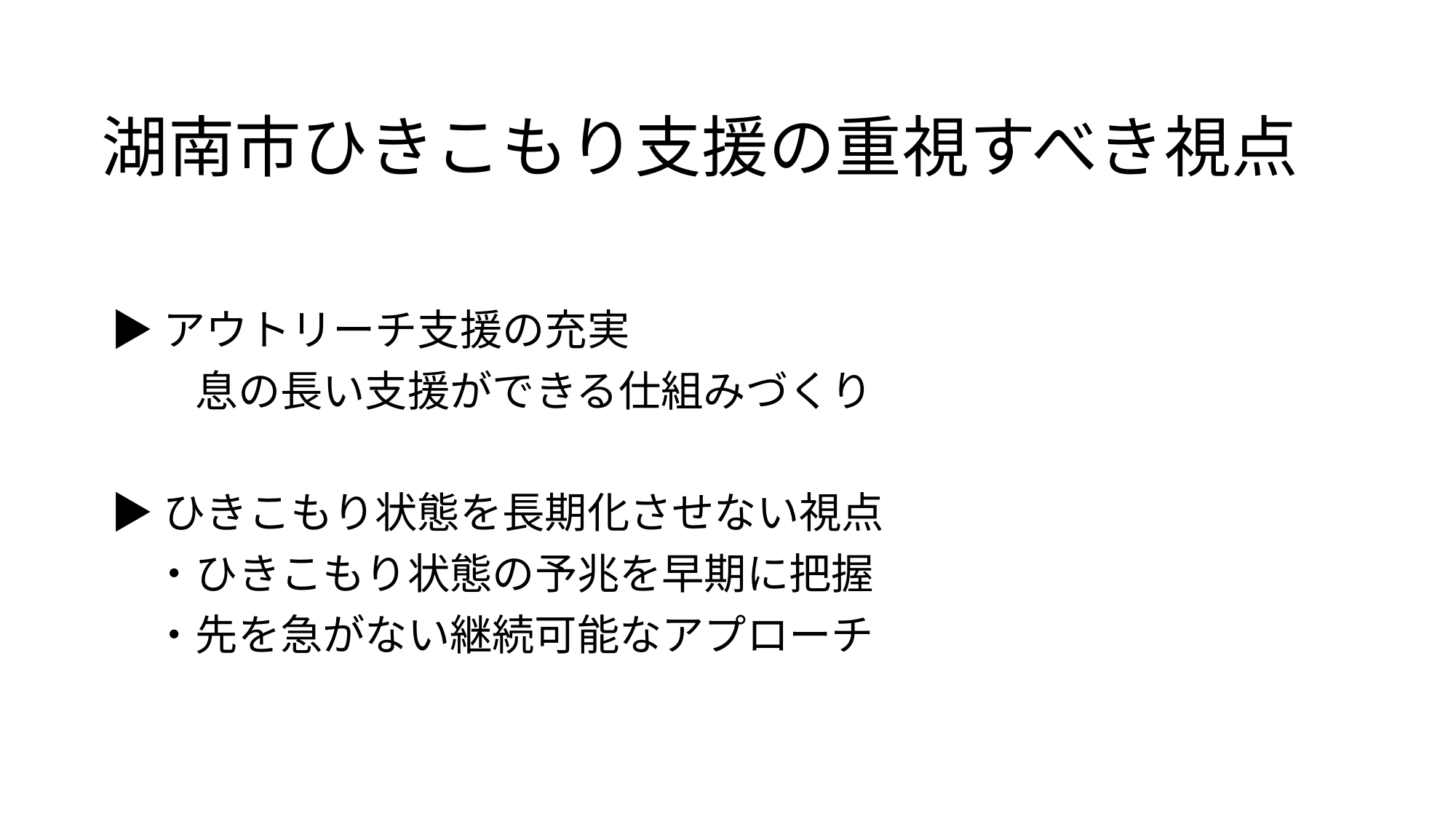

# 湖南市ひきこもり支援の重視すべき視点

▶アウトリーチ支援の充実
　　息の長い支援ができる仕組みづくり

▶ひきこもり状態を長期化させない視点
　・ひきこもり状態の予兆を早期に把握
　・先を急がない継続可能なアプローチ